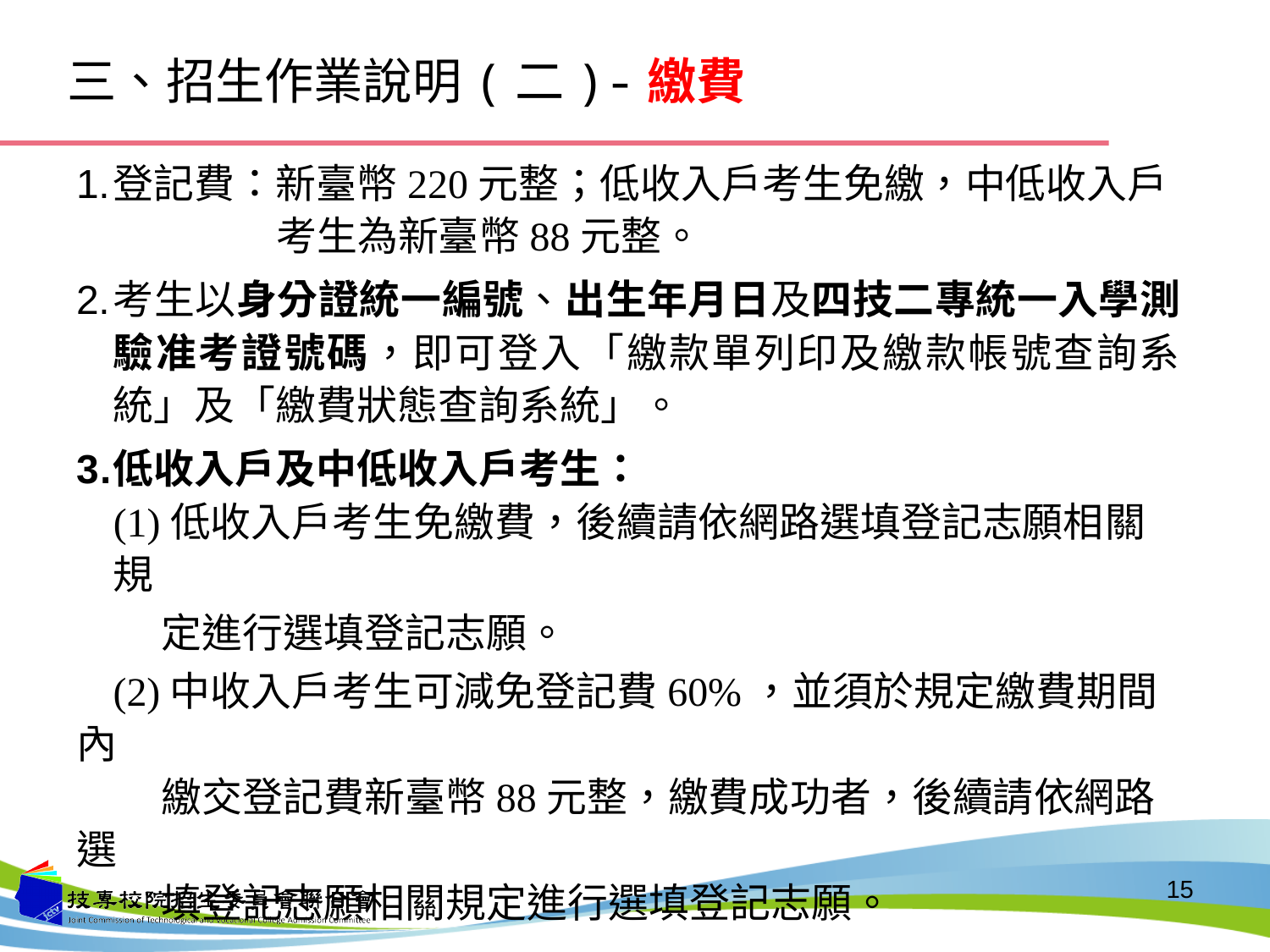

三、招生作業說明(二)-繳費
登記費：新臺幣220元整；低收入戶考生免繳，中低收入戶
考生為新臺幣88元整。
考生以身分證統一編號、出生年月日及四技二專統一入學測驗准考證號碼，即可登入「繳款單列印及繳款帳號查詢系統」及「繳費狀態查詢系統」。
低收入戶及中低收入戶考生：
(1)低收入戶考生免繳費，後續請依網路選填登記志願相關規
定進行選填登記志願。
(2)中收入戶考生可減免登記費60%，並須於規定繳費期間內
繳交登記費新臺幣88元整，繳費成功者，後續請依網路選
填登記志願相關規定進行選填登記志願。
15